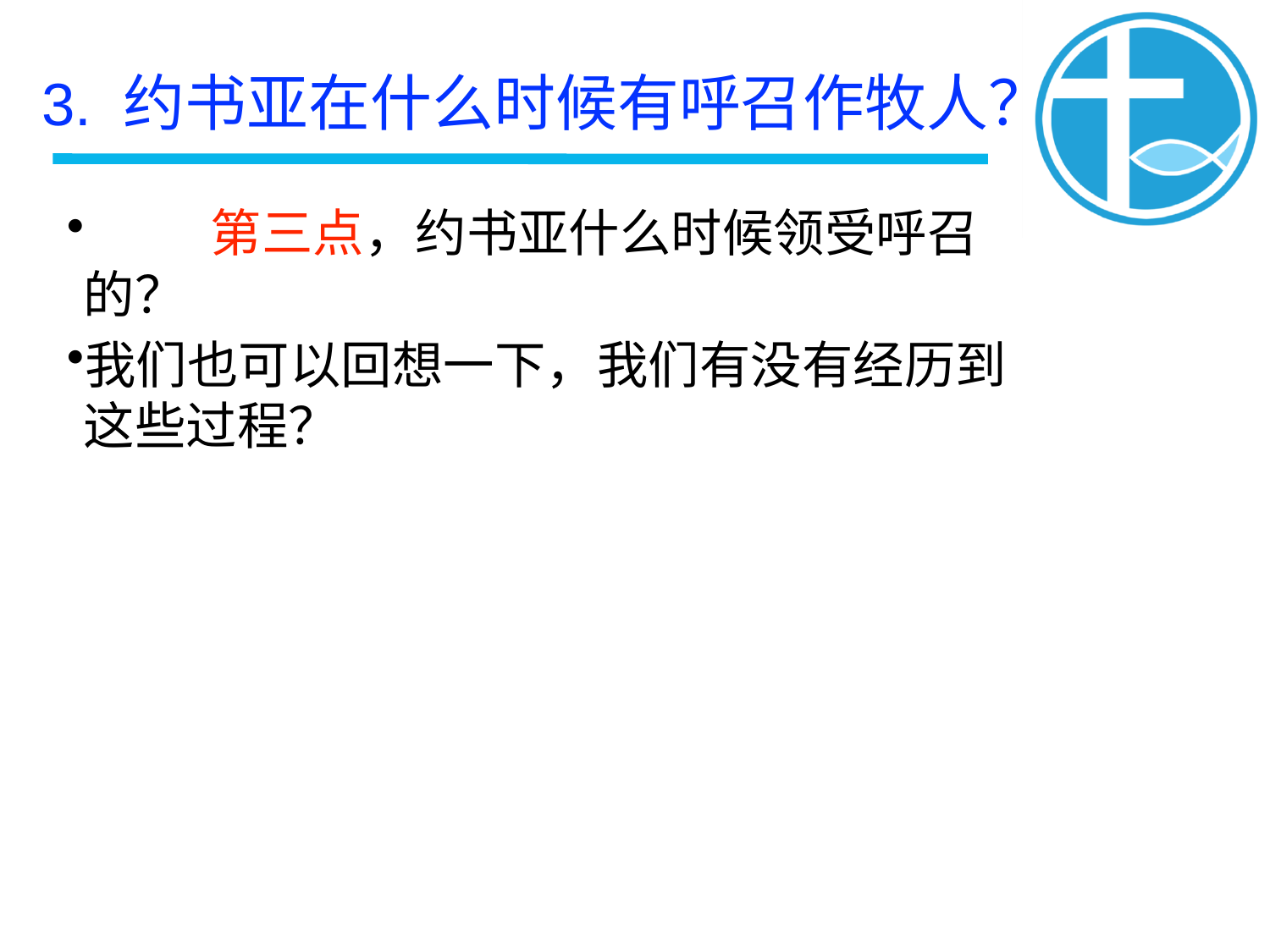

3. 约书亚在什么时候有呼召作牧人？
	第三点，约书亚什么时候领受呼召的？
我们也可以回想一下，我们有没有经历到这些过程？